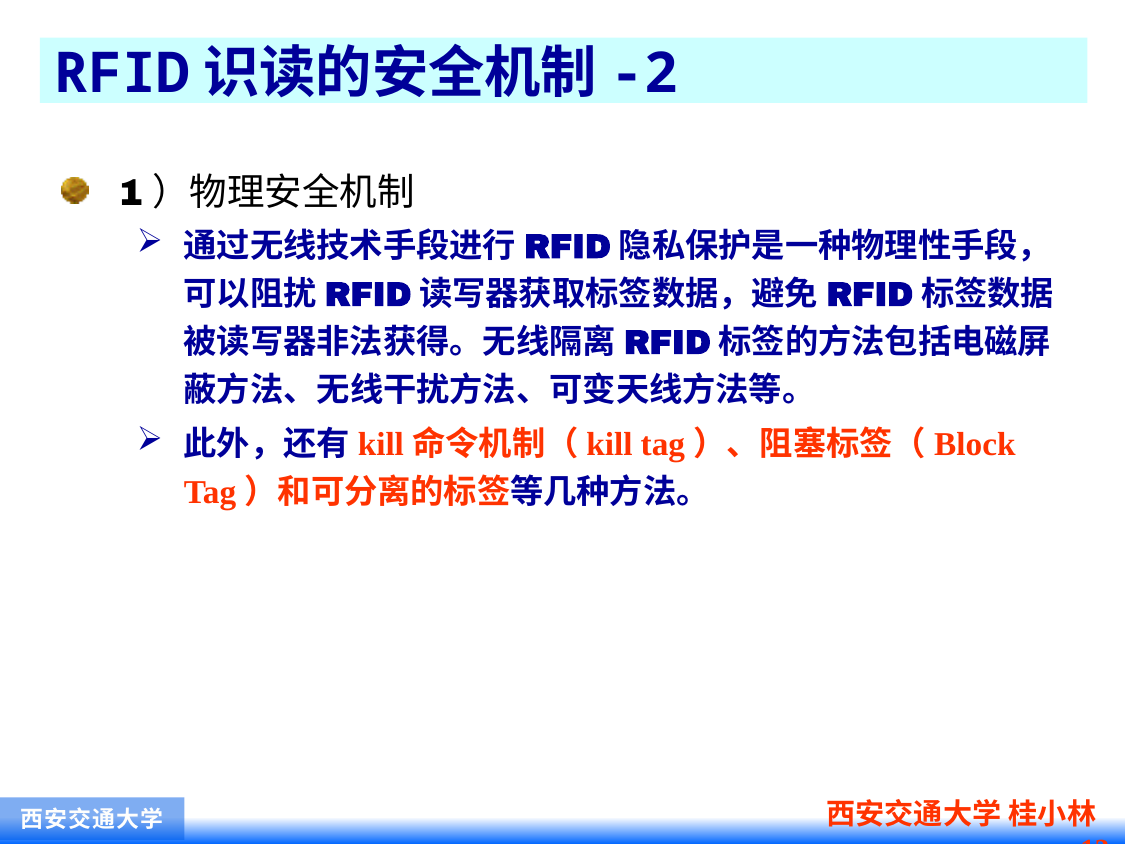

# RFID识读的安全机制-2
1）物理安全机制
通过无线技术手段进行RFID隐私保护是一种物理性手段，可以阻扰RFID读写器获取标签数据，避免RFID标签数据被读写器非法获得。无线隔离RFID标签的方法包括电磁屏蔽方法、无线干扰方法、可变天线方法等。
此外，还有kill命令机制（kill tag）、阻塞标签（Block Tag）和可分离的标签等几种方法。
西安交通大学 桂小林 13